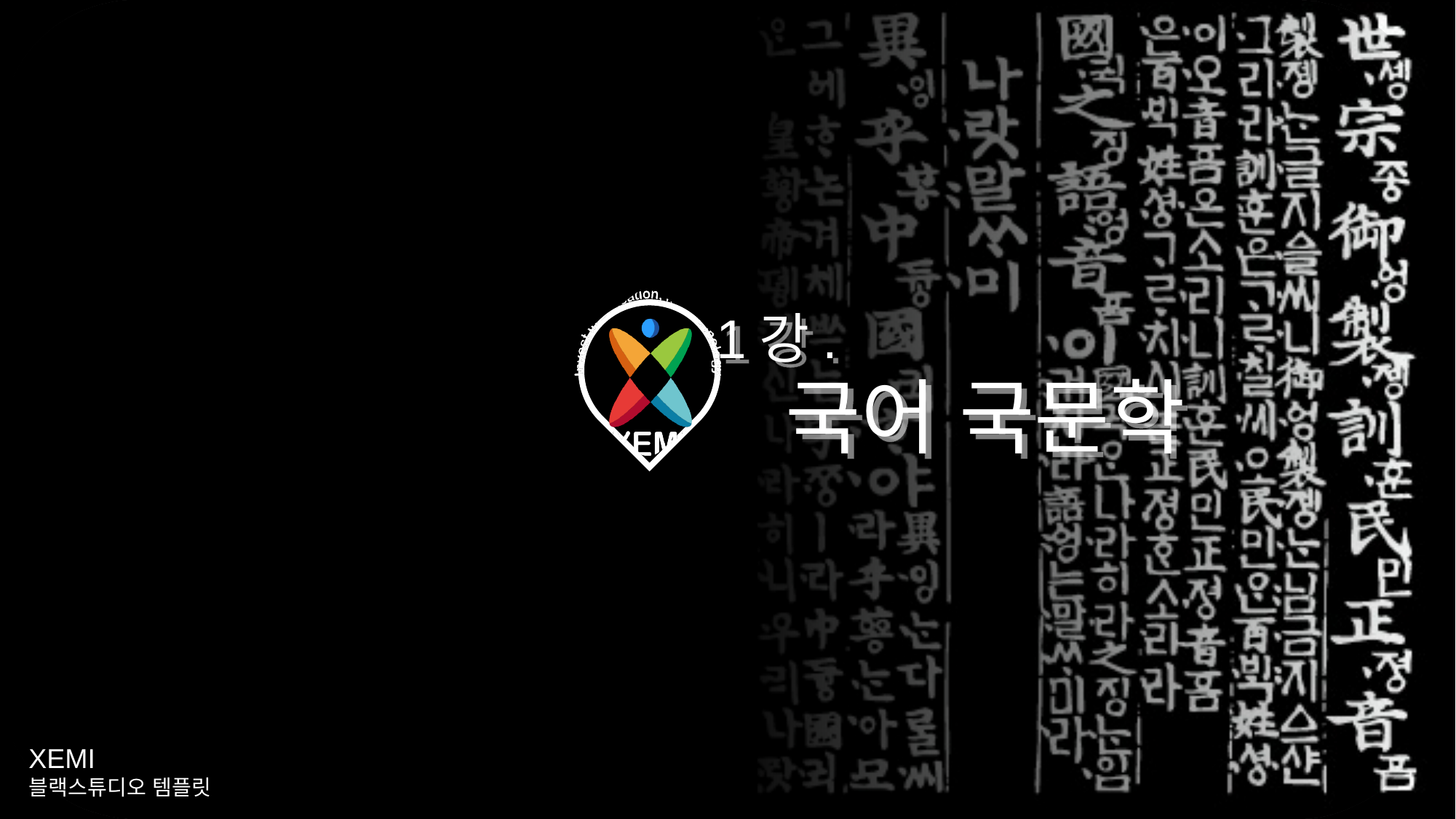

1강.
1강.
국어 국문학
국어 국문학
XEMI
블랙스튜디오 템플릿